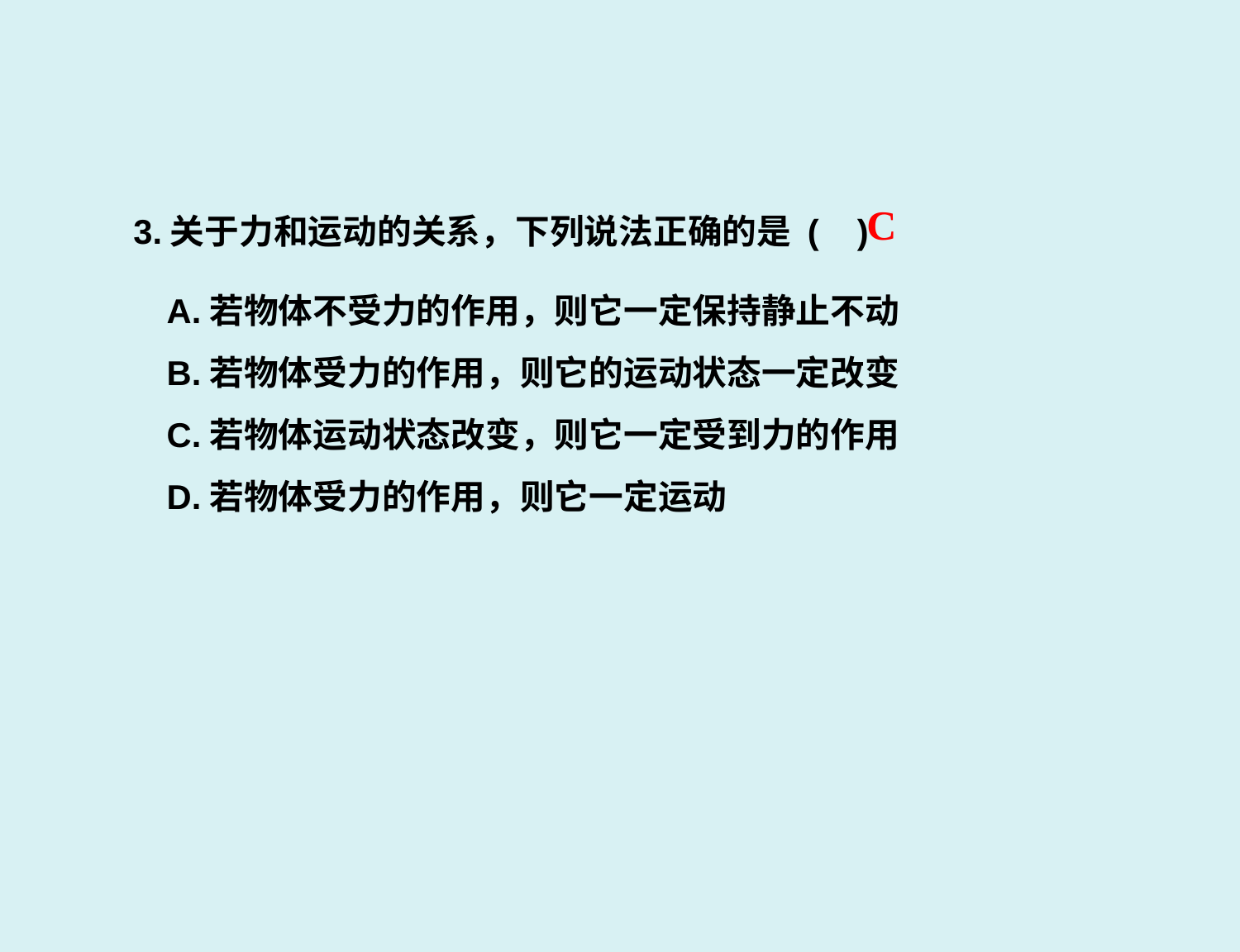

3.关于力和运动的关系，下列说法正确的是 (    )
A.若物体不受力的作用，则它一定保持静止不动 
B.若物体受力的作用，则它的运动状态一定改变
C.若物体运动状态改变，则它一定受到力的作用
D.若物体受力的作用，则它一定运动
C